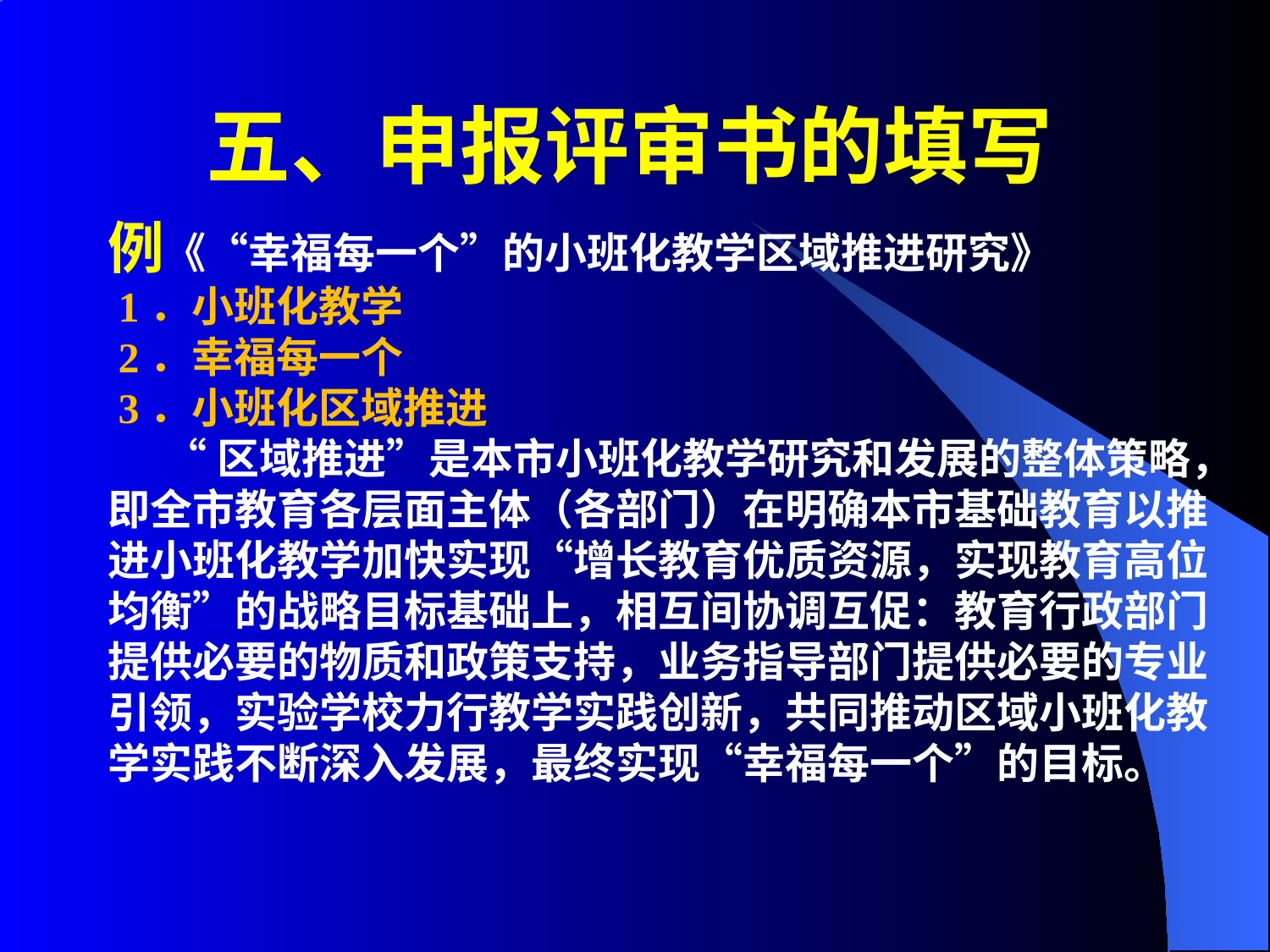

五、申报评审书的填写
例《“幸福每一个”的小班化教学区域推进研究》
 1．小班化教学
 2．幸福每一个
 3．小班化区域推进
      “区域推进”是本市小班化教学研究和发展的整体策略，即全市教育各层面主体（各部门）在明确本市基础教育以推进小班化教学加快实现“增长教育优质资源，实现教育高位均衡”的战略目标基础上，相互间协调互促：教育行政部门提供必要的物质和政策支持，业务指导部门提供必要的专业引领，实验学校力行教学实践创新，共同推动区域小班化教学实践不断深入发展，最终实现“幸福每一个”的目标。